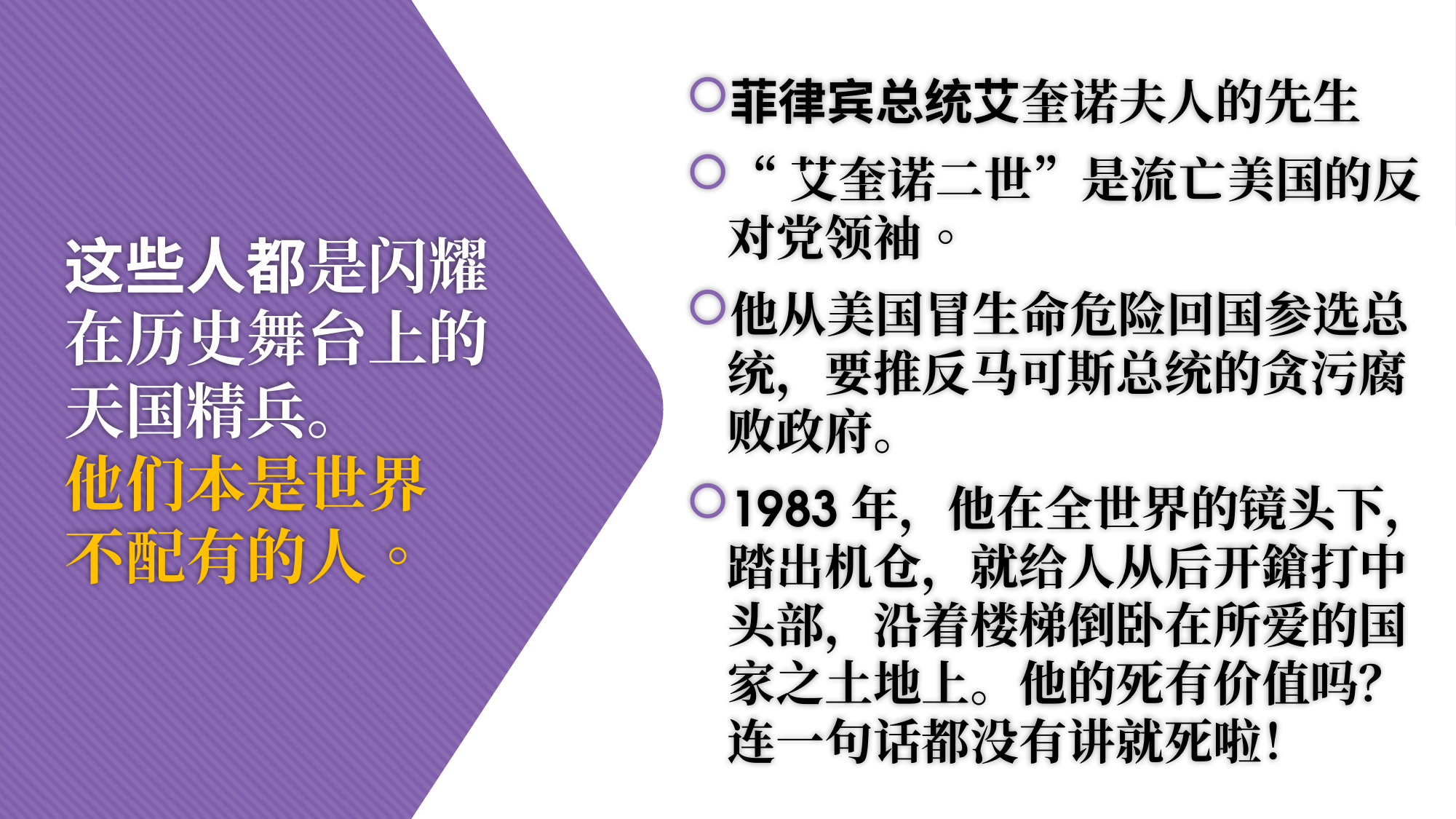

菲律宾总统艾奎诺夫人的先生
“艾奎诺二世”是流亡美国的反对党领袖。
他从美国冒生命危险回国参选总统，要推反马可斯总统的贪污腐败政府。
1983年，他在全世界的镜头下，踏出机仓，就给人从后开鎗打中头部，沿着楼梯倒卧在所爱的国家之土地上。他的死有价值吗？连一句话都没有讲就死啦！

# 这些人都是闪耀 在历史舞台上的 天国精兵。 他们本是世界 不配有的人。